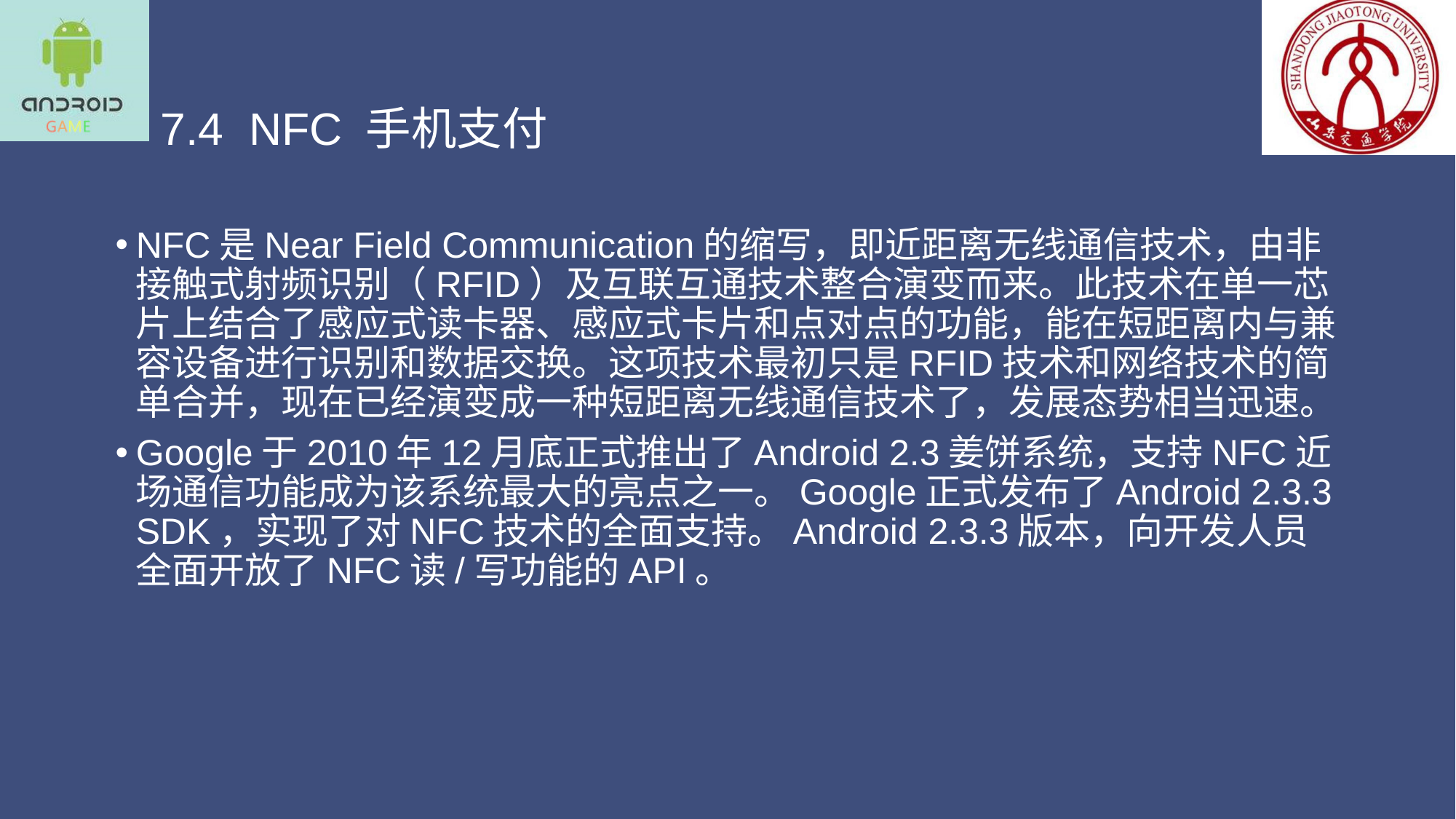

# 7.4  NFC 手机支付
NFC是Near Field Communication的缩写，即近距离无线通信技术，由非接触式射频识别（RFID）及互联互通技术整合演变而来。此技术在单一芯片上结合了感应式读卡器、感应式卡片和点对点的功能，能在短距离内与兼容设备进行识别和数据交换。这项技术最初只是RFID技术和网络技术的简单合并，现在已经演变成一种短距离无线通信技术了，发展态势相当迅速。
Google于2010年12月底正式推出了Android 2.3姜饼系统，支持NFC近场通信功能成为该系统最大的亮点之一。Google正式发布了Android 2.3.3 SDK，实现了对NFC技术的全面支持。Android 2.3.3版本，向开发人员全面开放了NFC读/写功能的API。